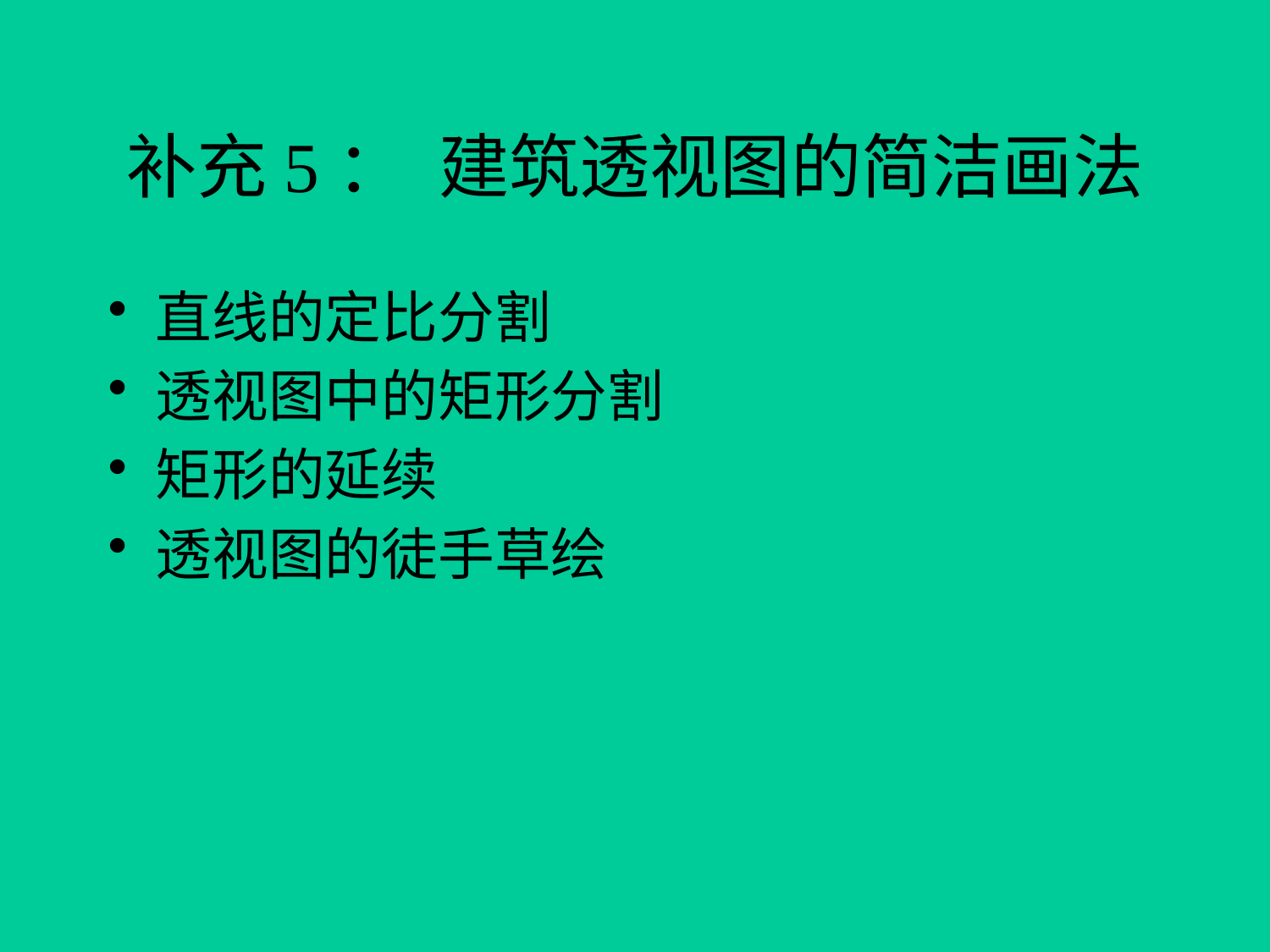

# 补充5：  建筑透视图的简洁画法
直线的定比分割
透视图中的矩形分割
矩形的延续
透视图的徒手草绘